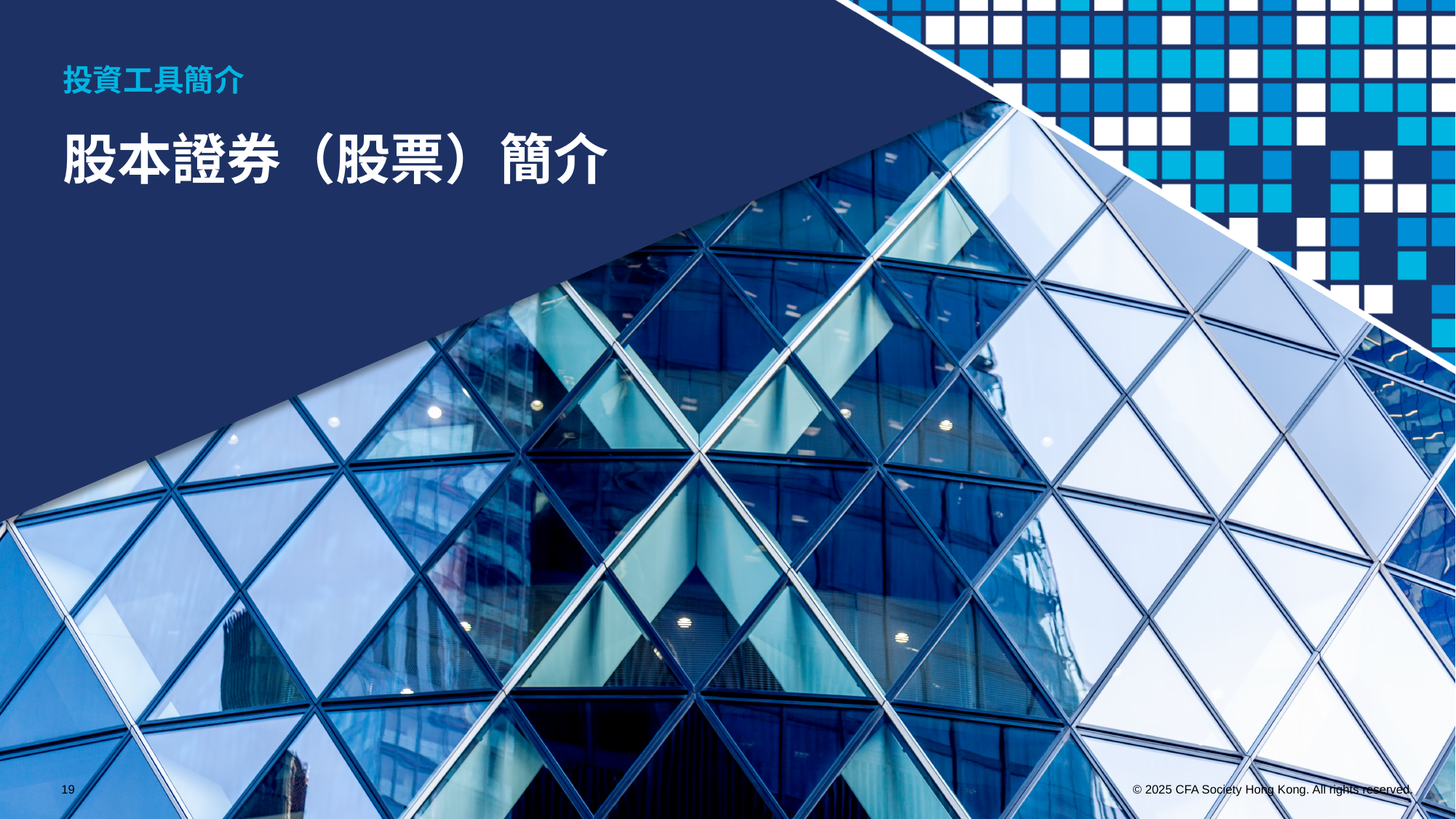

投資工具簡介
股本證券（股票）簡介
19
© 2025 CFA Society Hong Kong. All rights reserved.